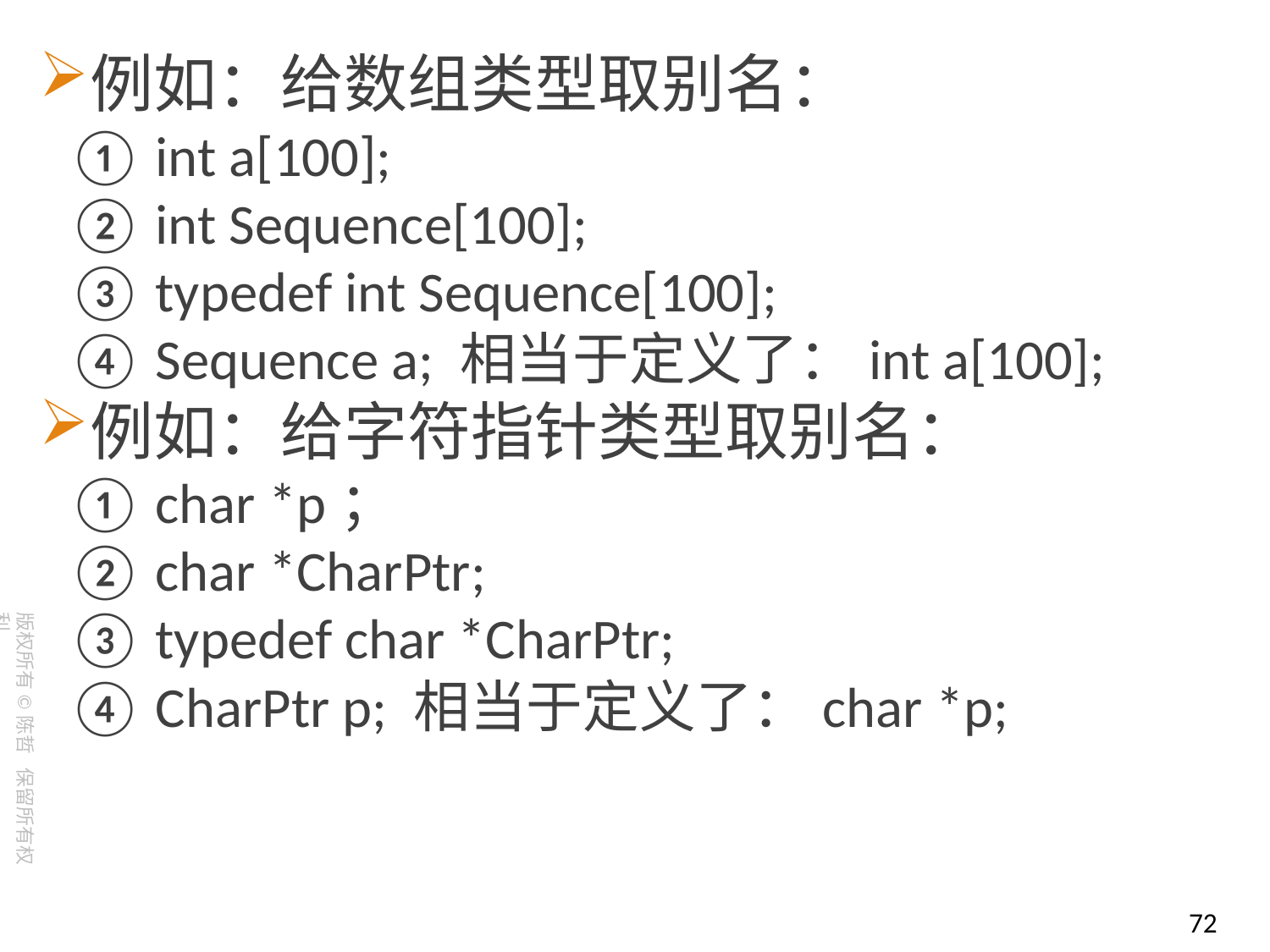

例如：给数组类型取别名：
① int a[100];
② int Sequence[100];
③ typedef int Sequence[100];
④ Sequence a; 相当于定义了：int a[100];
例如：给字符指针类型取别名：
① char *p；
② char *CharPtr;
③ typedef char *CharPtr;
④ CharPtr p; 相当于定义了：char *p;

72